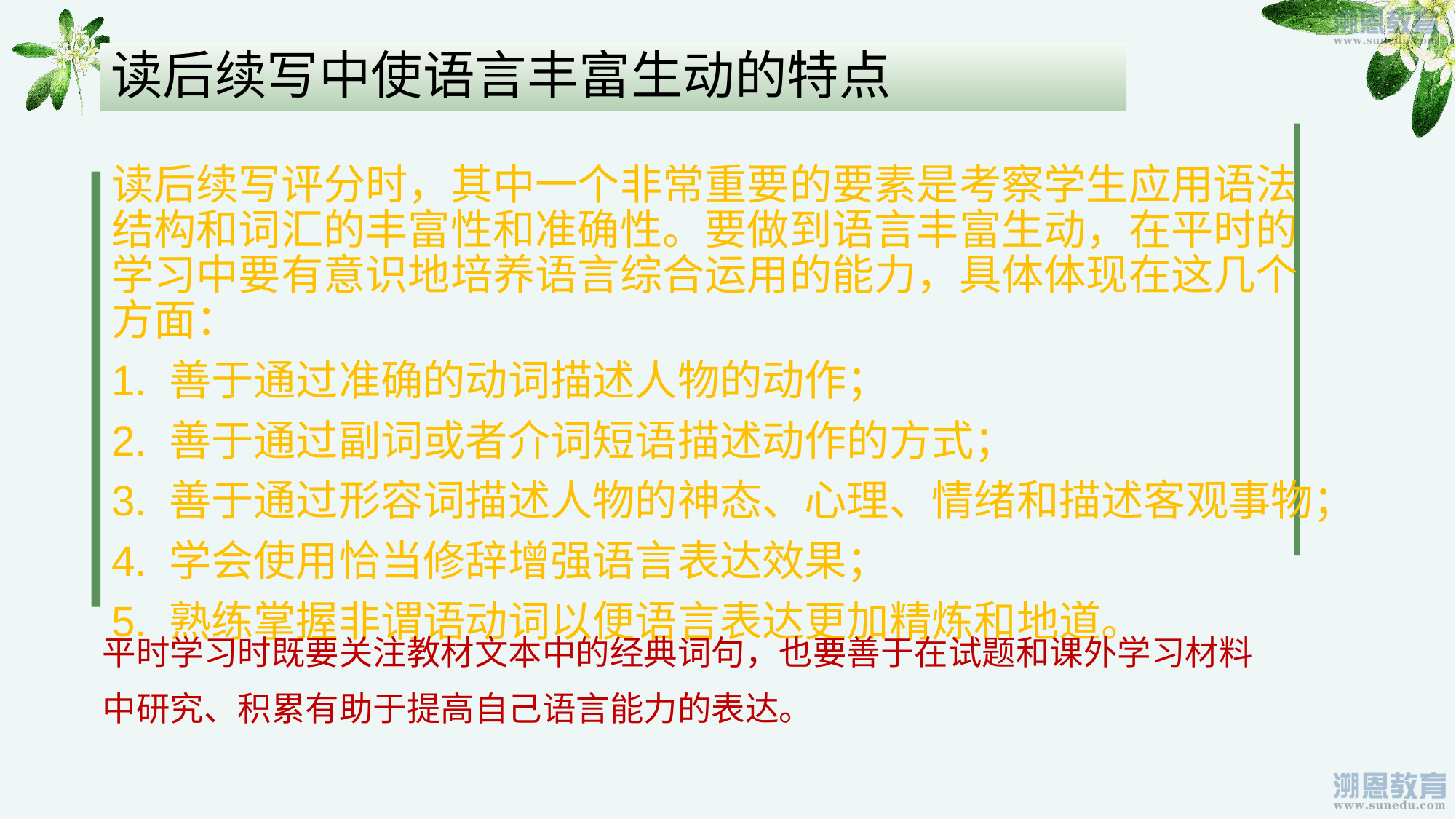

# 读后续写中使语言丰富生动的特点

读后续写评分时，其中一个非常重要的要素是考察学生应用语法结构和词汇的丰富性和准确性。要做到语言丰富生动，在平时的学习中要有意识地培养语言综合运用的能力，具体体现在这几个方面：
1. 善于通过准确的动词描述人物的动作；
2. 善于通过副词或者介词短语描述动作的方式；
3. 善于通过形容词描述人物的神态、心理、情绪和描述客观事物；
4. 学会使用恰当修辞增强语言表达效果；
5. 熟练掌握非谓语动词以便语言表达更加精炼和地道。

平时学习时既要关注教材文本中的经典词句，也要善于在试题和课外学习材料
中研究、积累有助于提高自己语言能力的表达。